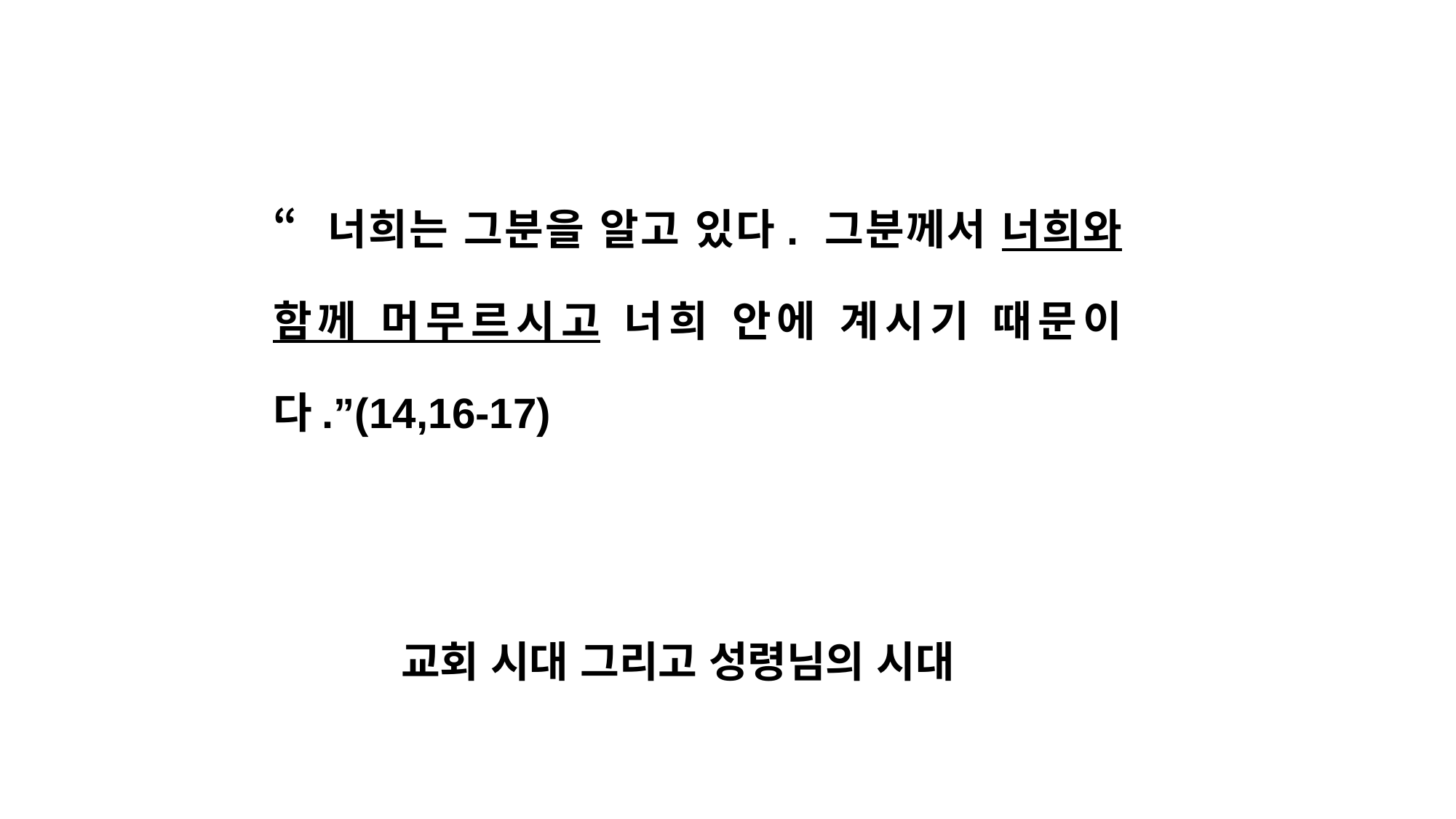

“너희는 그분을 알고 있다. 그분께서 너희와 함께 머무르시고 너희 안에 계시기 때문이다.”(14,16-17)
교회 시대 그리고 성령님의 시대